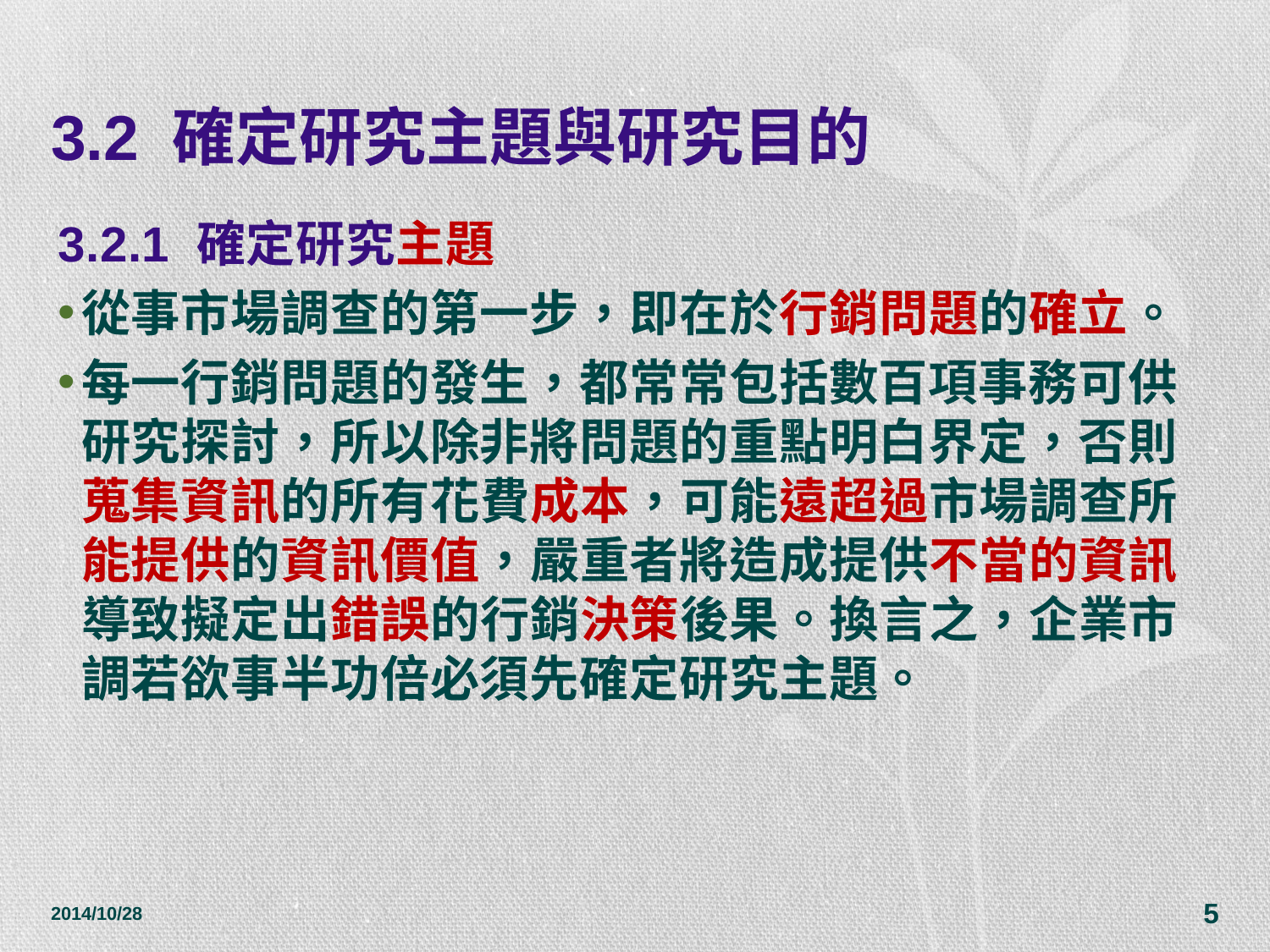

# 3.2 確定研究主題與研究目的
3.2.1 確定研究主題
從事市場調查的第一步，即在於行銷問題的確立。
每一行銷問題的發生，都常常包括數百項事務可供研究探討，所以除非將問題的重點明白界定，否則蒐集資訊的所有花費成本，可能遠超過市場調查所能提供的資訊價值，嚴重者將造成提供不當的資訊導致擬定出錯誤的行銷決策後果。換言之，企業市調若欲事半功倍必須先確定研究主題。

2014/10/28
5